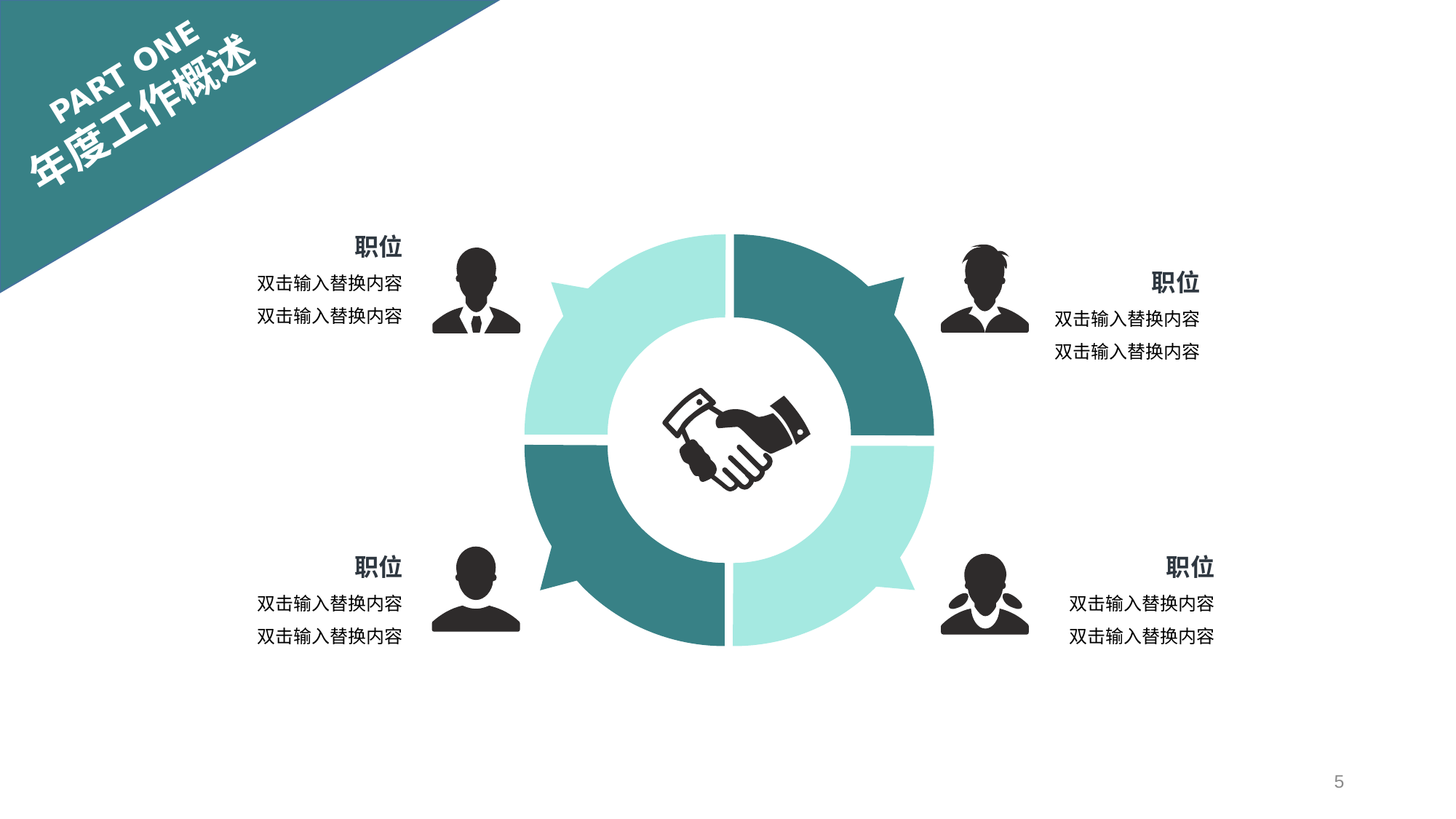

PART ONE
年度工作概述
职位
双击输入替换内容双击输入替换内容

职位
双击输入替换内容双击输入替换内容
dolor sit at
dolor sit am

职位
双击输入替换内容双击输入替换内容
职位
双击输入替换内容双击输入替换内容

5